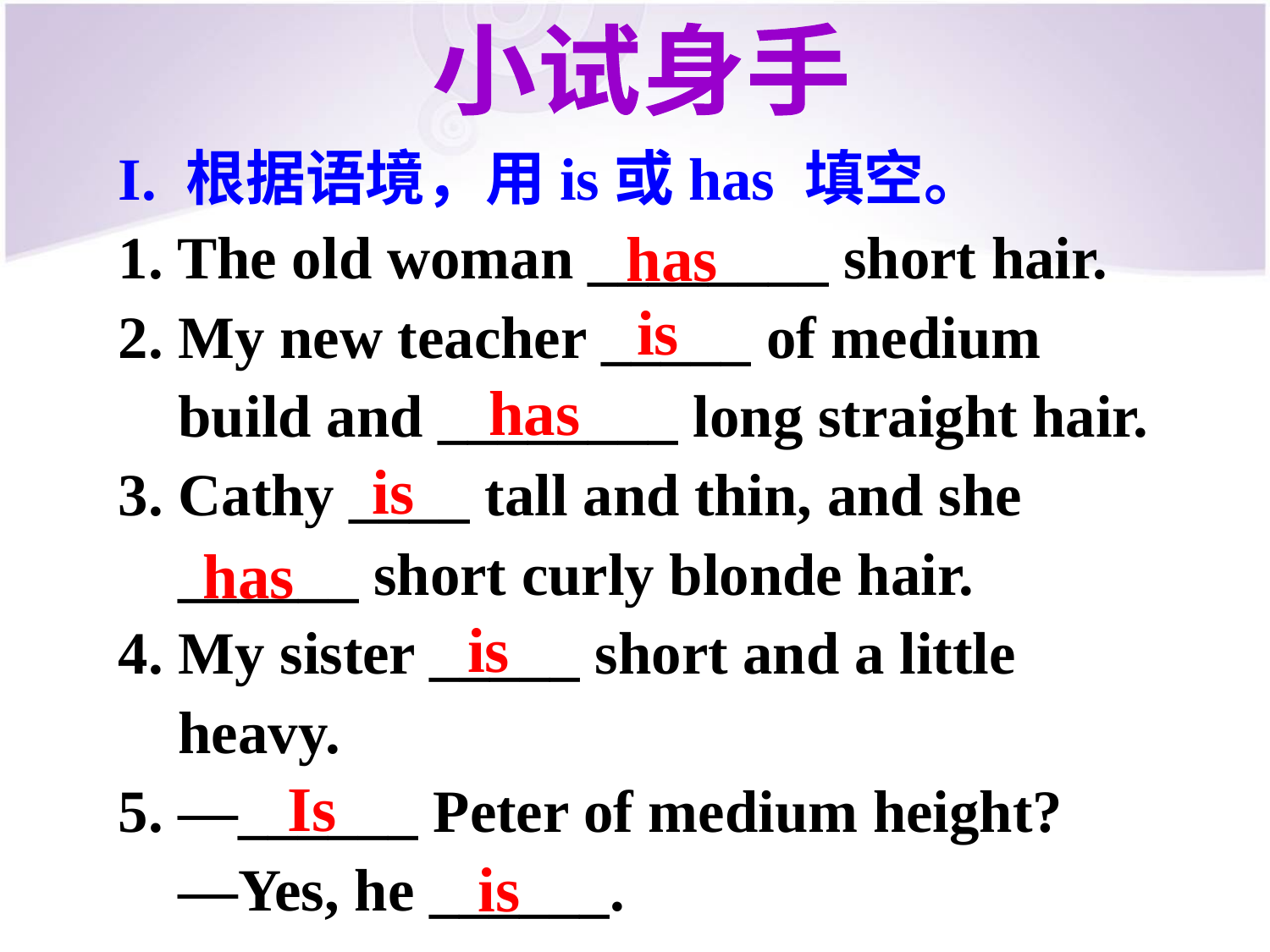

小试身手
I. 根据语境，用is或has 填空。
1. The old woman ________ short hair.
2. My new teacher _____ of medium
    build and ________ long straight hair.
3. Cathy ____ tall and thin, and she
    ______ short curly blonde hair.
4. My sister _____ short and a little
    heavy.
5. —______ Peter of medium height?
    —Yes, he ______.
has
is
has
is
has
is
Is
is